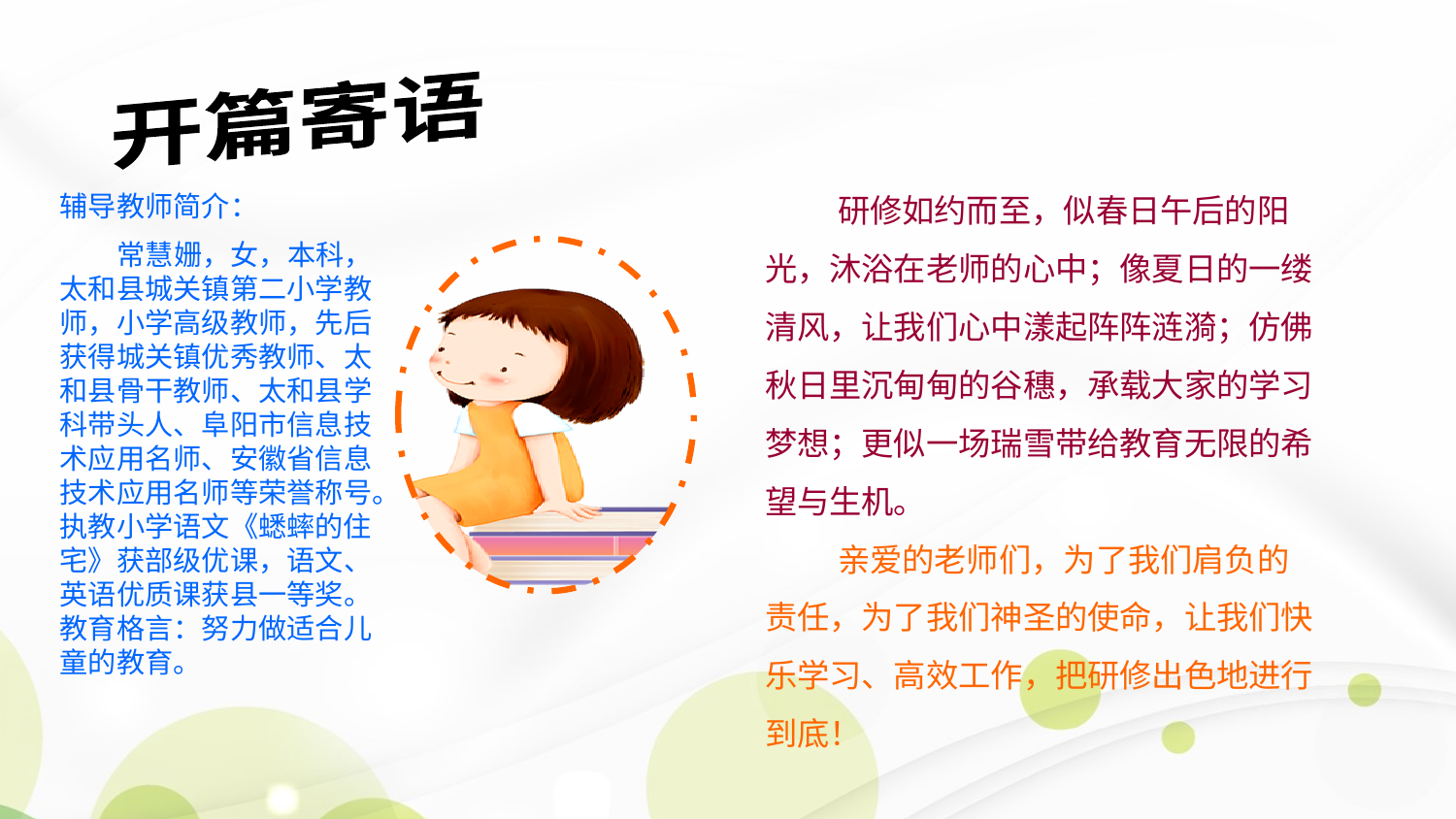

开篇寄语
研修如约而至，似春日午后的阳光，沐浴在老师的心中；像夏日的一缕清风，让我们心中漾起阵阵涟漪；仿佛秋日里沉甸甸的谷穗，承载大家的学习梦想；更似一场瑞雪带给教育无限的希望与生机。
亲爱的老师们，为了我们肩负的责任，为了我们神圣的使命，让我们快乐学习、高效工作，把研修出色地进行到底！

辅导教师简介：
常慧姗，女，本科，太和县城关镇第二小学教师，小学高级教师，先后获得城关镇优秀教师、太和县骨干教师、太和县学科带头人、阜阳市信息技术应用名师、安徽省信息技术应用名师等荣誉称号。执教小学语文《蟋蟀的住宅》获部级优课，语文、英语优质课获县一等奖。教育格言：努力做适合儿童的教育。